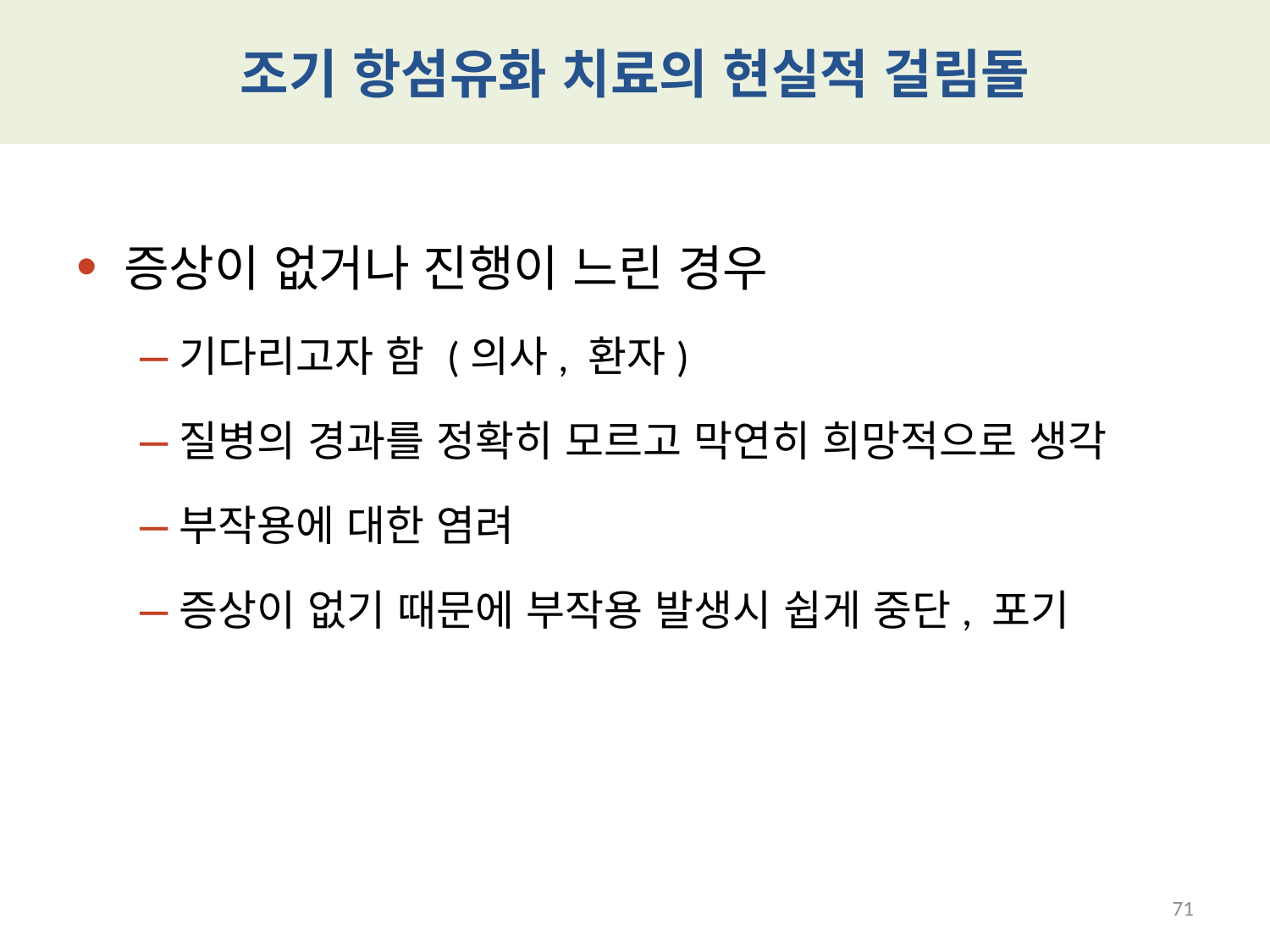

# 조기 항섬유화 치료의 현실적 걸림돌
증상이 없거나 진행이 느린 경우
기다리고자 함 (의사, 환자)
질병의 경과를 정확히 모르고 막연히 희망적으로 생각
부작용에 대한 염려
증상이 없기 때문에 부작용 발생시 쉽게 중단, 포기

71